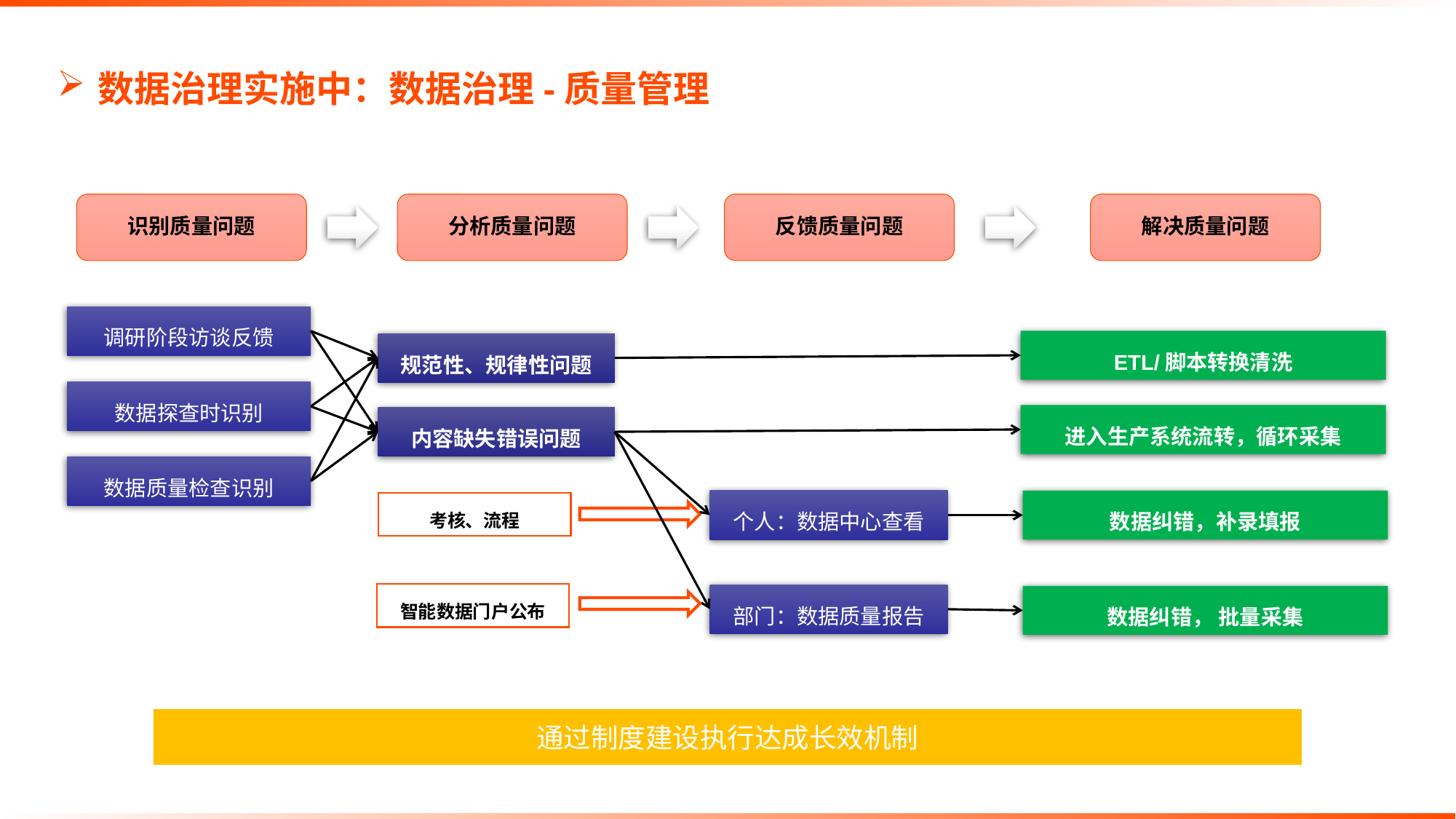

# 数据治理实施中：数据治理-质量管理
识别质量问题
分析质量问题
反馈质量问题
解决质量问题

调研阶段访谈反馈
ETL/脚本转换清洗
规范性、规律性问题
数据探查时识别
进入生产系统流转，循环采集
内容缺失错误问题
数据质量检查识别
个人：数据中心查看
数据纠错，补录填报
考核、流程

智能数据门户公布
部门：数据质量报告
数据纠错， 批量采集

通过制度建设执行达成长效机制